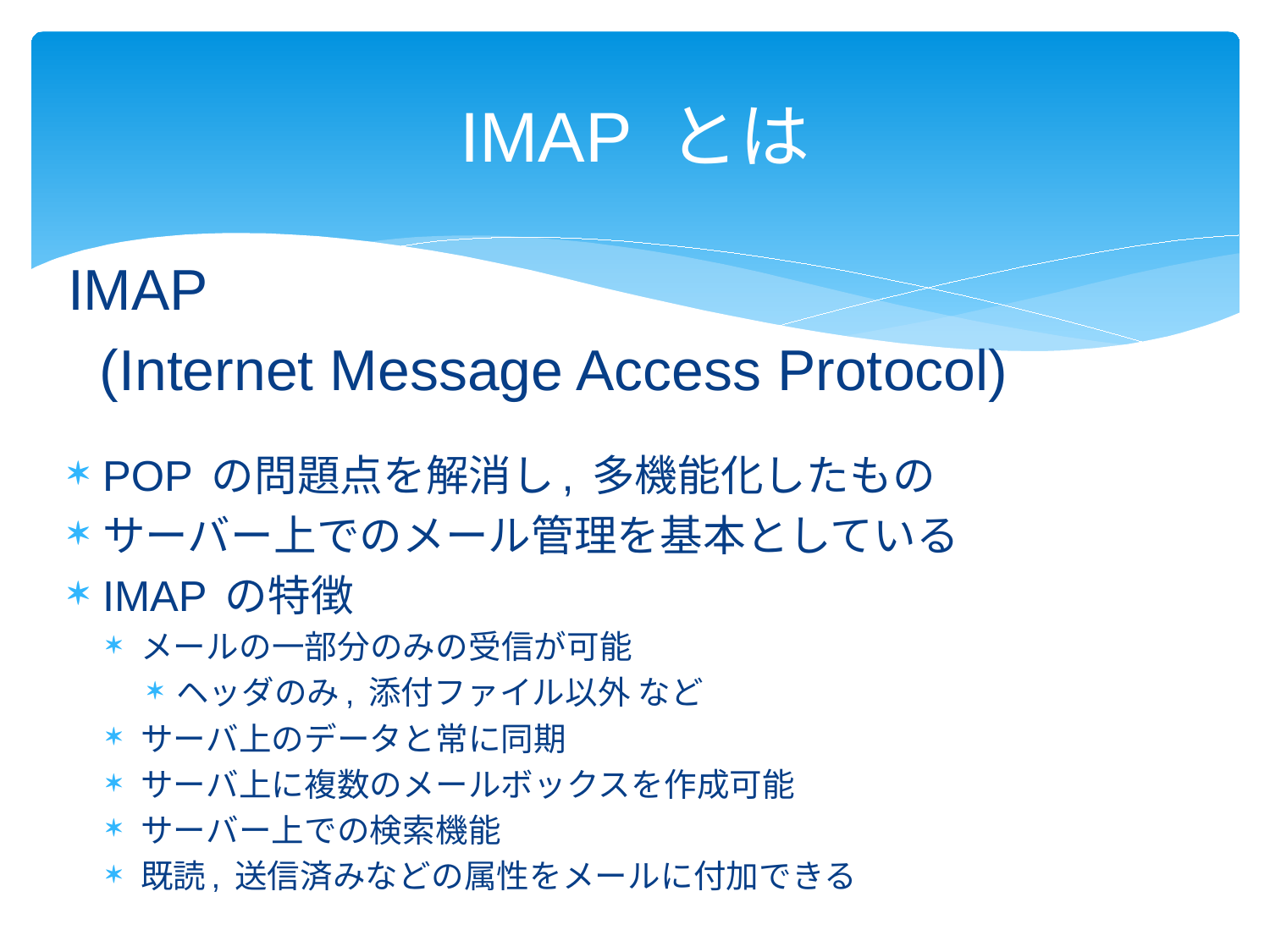

# IMAP とは
IMAP
  (Internet Message Access Protocol)

POP の問題点を解消し, 多機能化したもの
サーバー上でのメール管理を基本としている
IMAP の特徴
メールの一部分のみの受信が可能
ヘッダのみ, 添付ファイル以外 など
サーバ上のデータと常に同期
サーバ上に複数のメールボックスを作成可能
サーバー上での検索機能
既読, 送信済みなどの属性をメールに付加できる